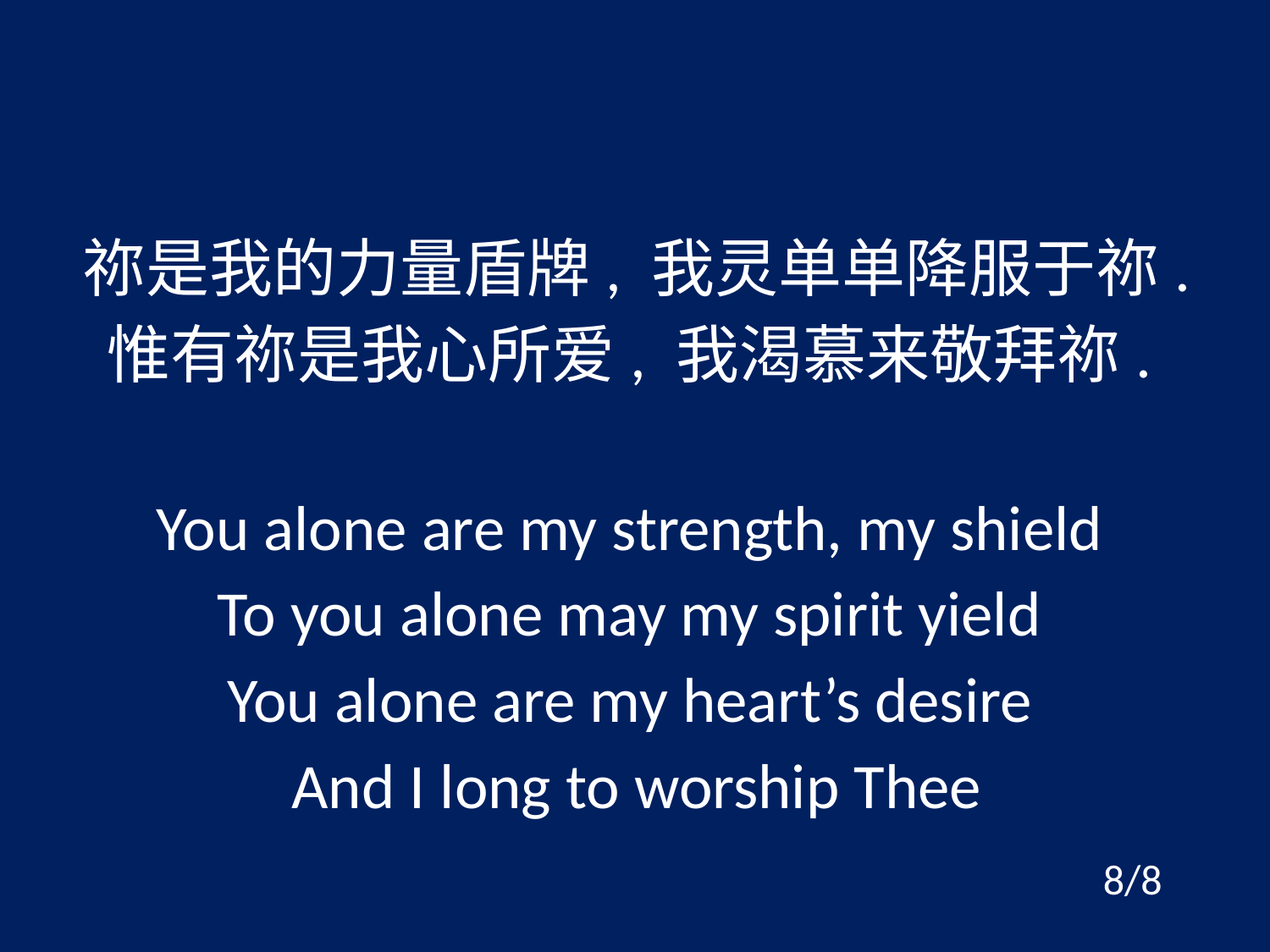

祢是我的力量盾牌, 我灵单单降服于祢.
惟有祢是我心所爱, 我渴慕来敬拜祢.

You alone are my strength, my shield
To you alone may my spirit yield
You alone are my heart’s desire
And I long to worship Thee

8/8